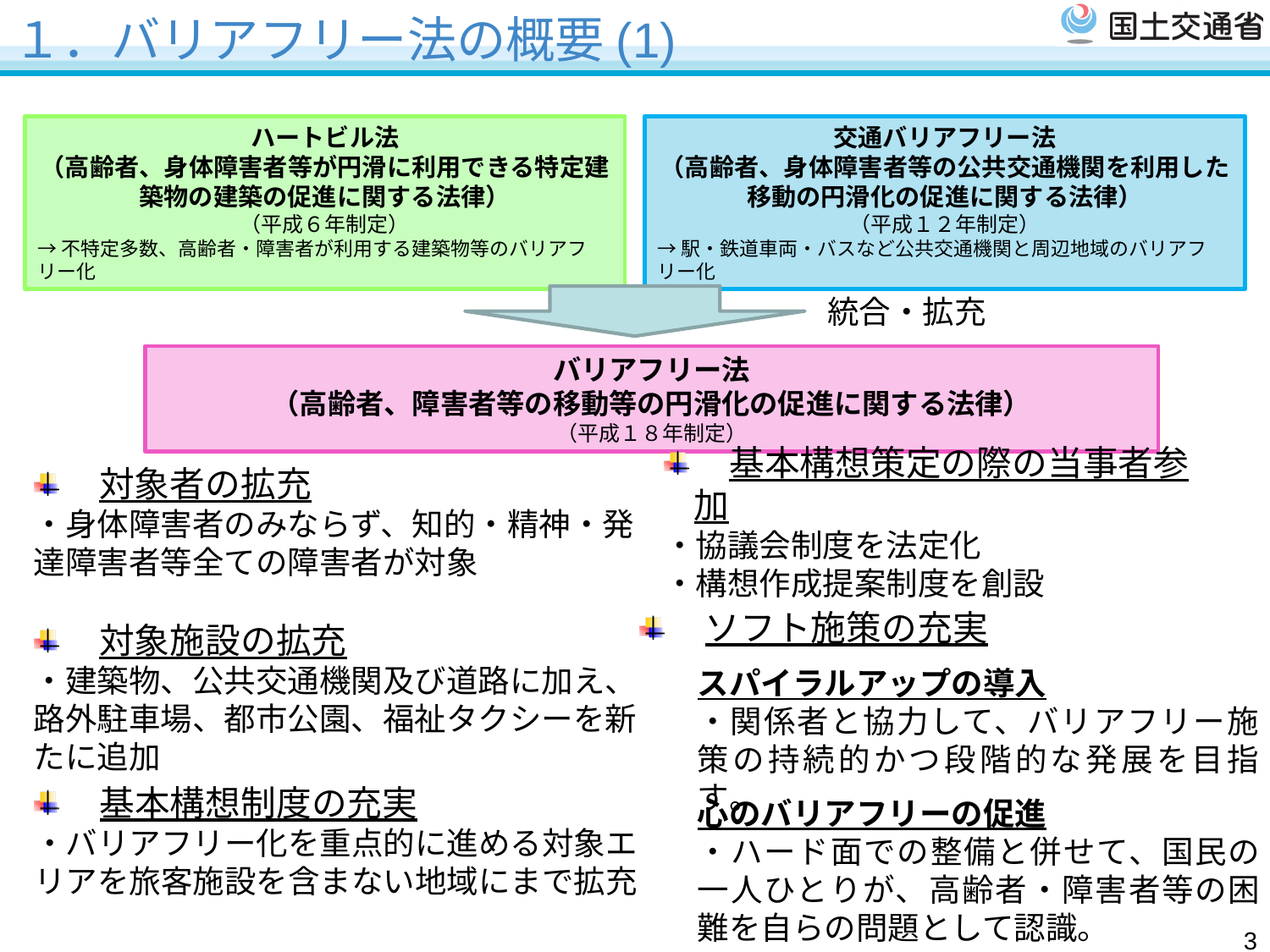

# １．バリアフリー法の概要(1)
ハートビル法
（高齢者、身体障害者等が円滑に利用できる特定建築物の建築の促進に関する法律）
（平成６年制定）
→不特定多数、高齢者・障害者が利用する建築物等のバリアフリー化
交通バリアフリー法
（高齢者、身体障害者等の公共交通機関を利用した移動の円滑化の促進に関する法律）
（平成１２年制定）
→駅・鉄道車両・バスなど公共交通機関と周辺地域のバリアフリー化

統合・拡充
バリアフリー法
（高齢者、障害者等の移動等の円滑化の促進に関する法律）
（平成１８年制定）
　基本構想策定の際の当事者参加
・協議会制度を法定化
・構想作成提案制度を創設
　対象者の拡充
・身体障害者のみならず、知的・精神・発達障害者等全ての障害者が対象

　対象施設の拡充
・建築物、公共交通機関及び道路に加え、路外駐車場、都市公園、福祉タクシーを新たに追加
　ソフト施策の充実
スパイラルアップの導入
・関係者と協力して、バリアフリー施策の持続的かつ段階的な発展を目指す。
　基本構想制度の充実
・バリアフリー化を重点的に進める対象エリアを旅客施設を含まない地域にまで拡充
心のバリアフリーの促進
・ハード面での整備と併せて、国民の一人ひとりが、高齢者・障害者等の困難を自らの問題として認識。
3